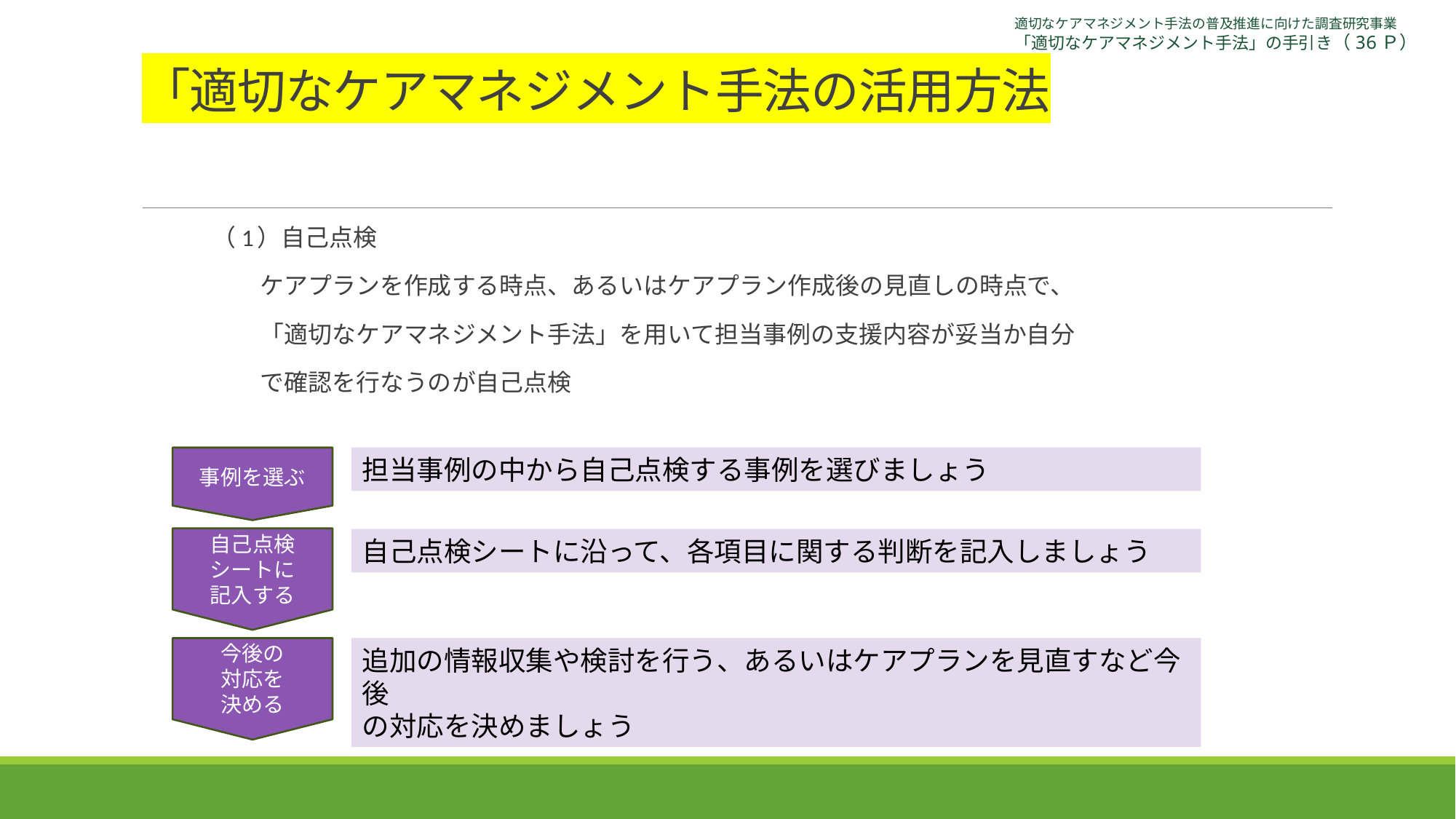

適切なケアマネジメント手法の普及推進に向けた調査研究事業
「適切なケアマネジメント手法」の手引き（36Ｐ）
# 「適切なケアマネジメント手法の活用方法
（1）自己点検
　　ケアプランを作成する時点、あるいはケアプラン作成後の見直しの時点で、
　　「適切なケアマネジメント手法」を用いて担当事例の支援内容が妥当か自分
　　で確認を行なうのが自己点検
担当事例の中から自己点検する事例を選びましょう
事例を選ぶ
自己点検
シートに
記入する
自己点検シートに沿って、各項目に関する判断を記入しましょう
今後の
対応を
決める
追加の情報収集や検討を行う、あるいはケアプランを見直すなど今後
の対応を決めましょう